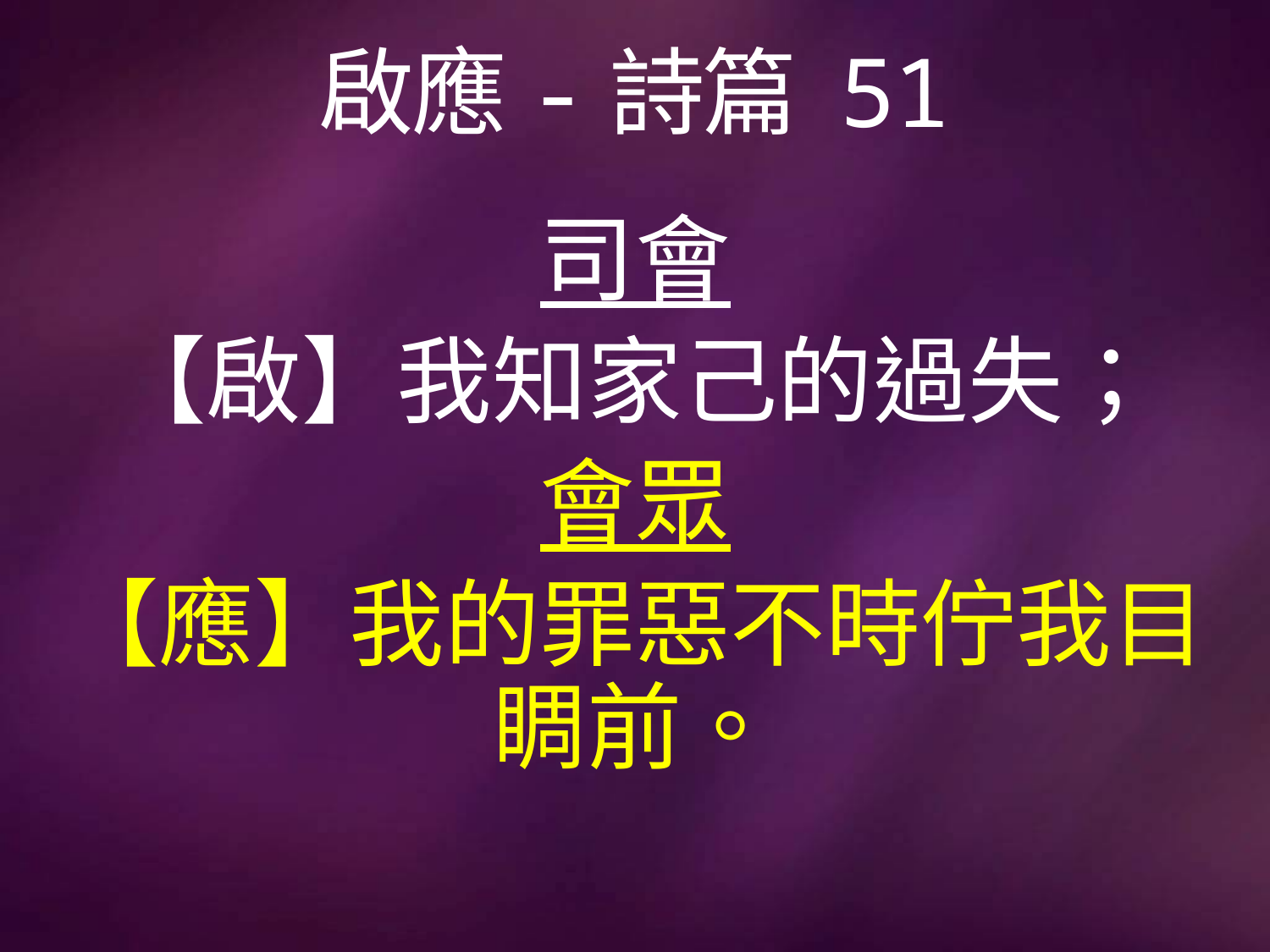

# 啟應-詩篇 51
司會
【啟】我知家己的過失；
會眾
【應】我的罪惡不時佇我目睭前。